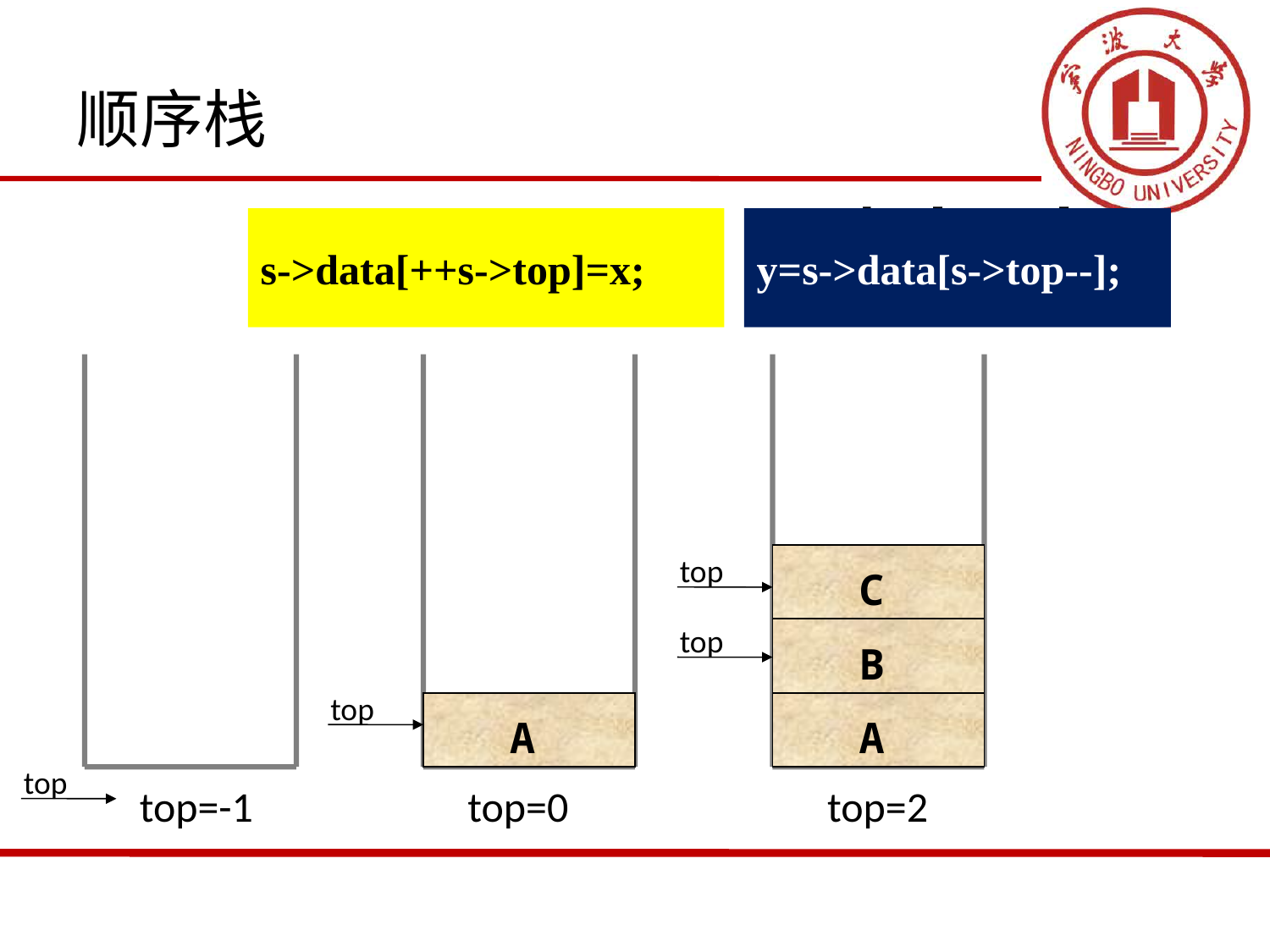

# 顺序栈
y=s->data[s->top];
s->top--;
s->top++;
s->data[++s->top]=x;
y=s->data[s->top--];
s->data[s->top]=x;

top

C
top

B
top

A

A
top

top=-1
top=0
top=2